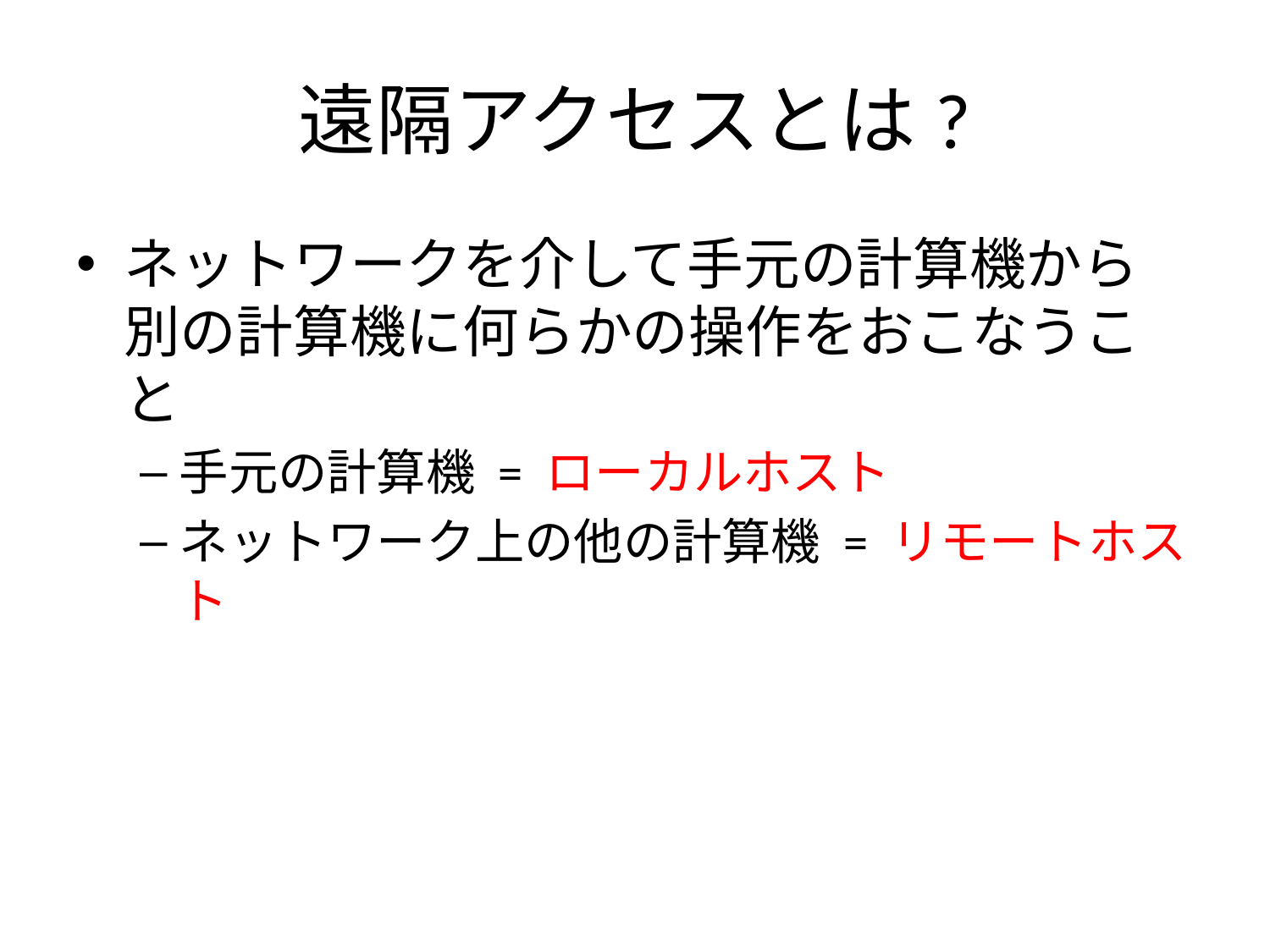

# 遠隔アクセスとは?
ネットワークを介して手元の計算機から別の計算機に何らかの操作をおこなうこと
手元の計算機 = ローカルホスト
ネットワーク上の他の計算機 = リモートホスト